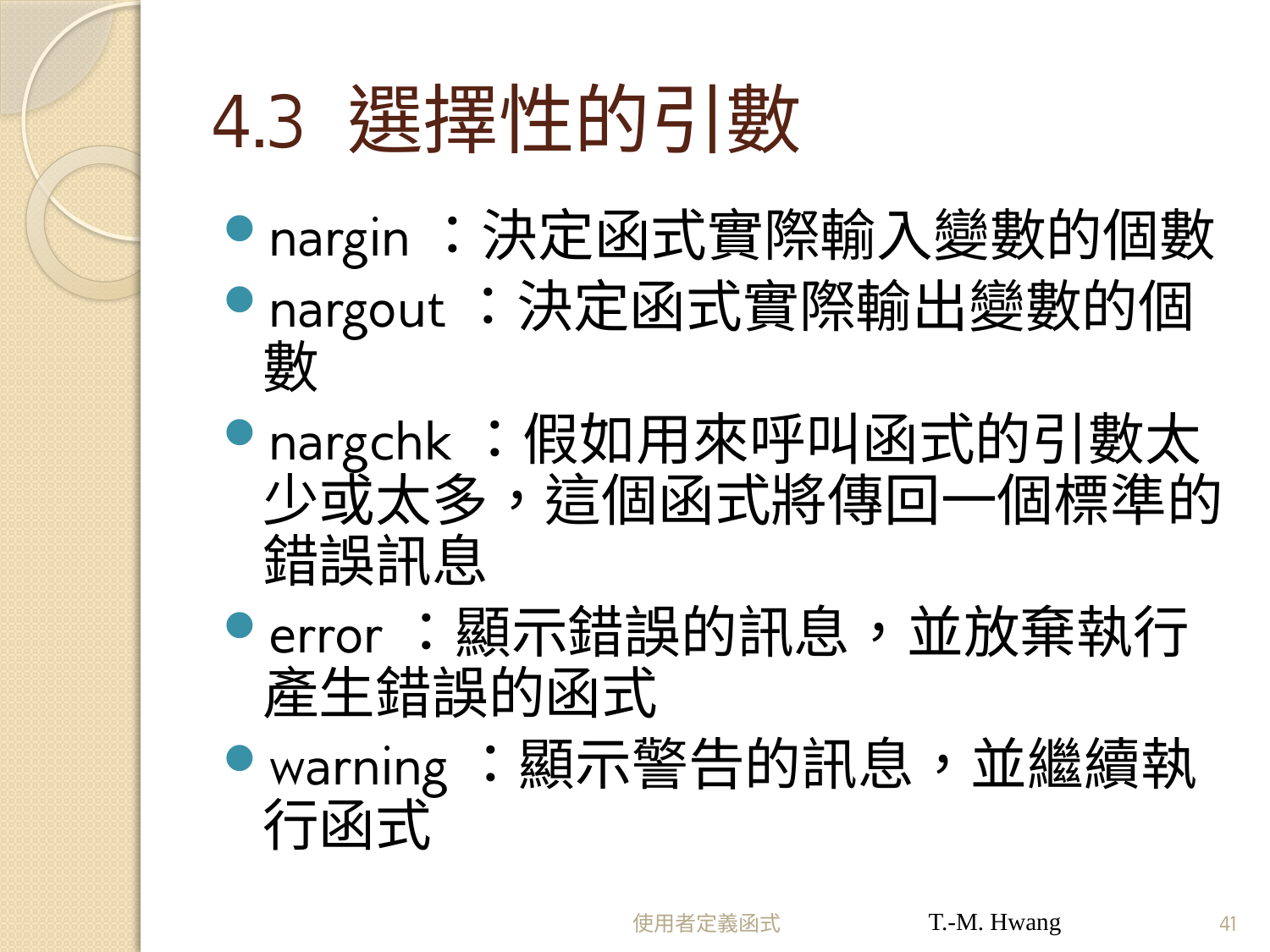

# 4.3 選擇性的引數
nargin：決定函式實際輸入變數的個數
nargout：決定函式實際輸出變數的個數
nargchk：假如用來呼叫函式的引數太少或太多，這個函式將傳回一個標準的錯誤訊息
error：顯示錯誤的訊息，並放棄執行產生錯誤的函式
warning：顯示警告的訊息，並繼續執行函式
使用者定義函式
T.-M. Hwang
41